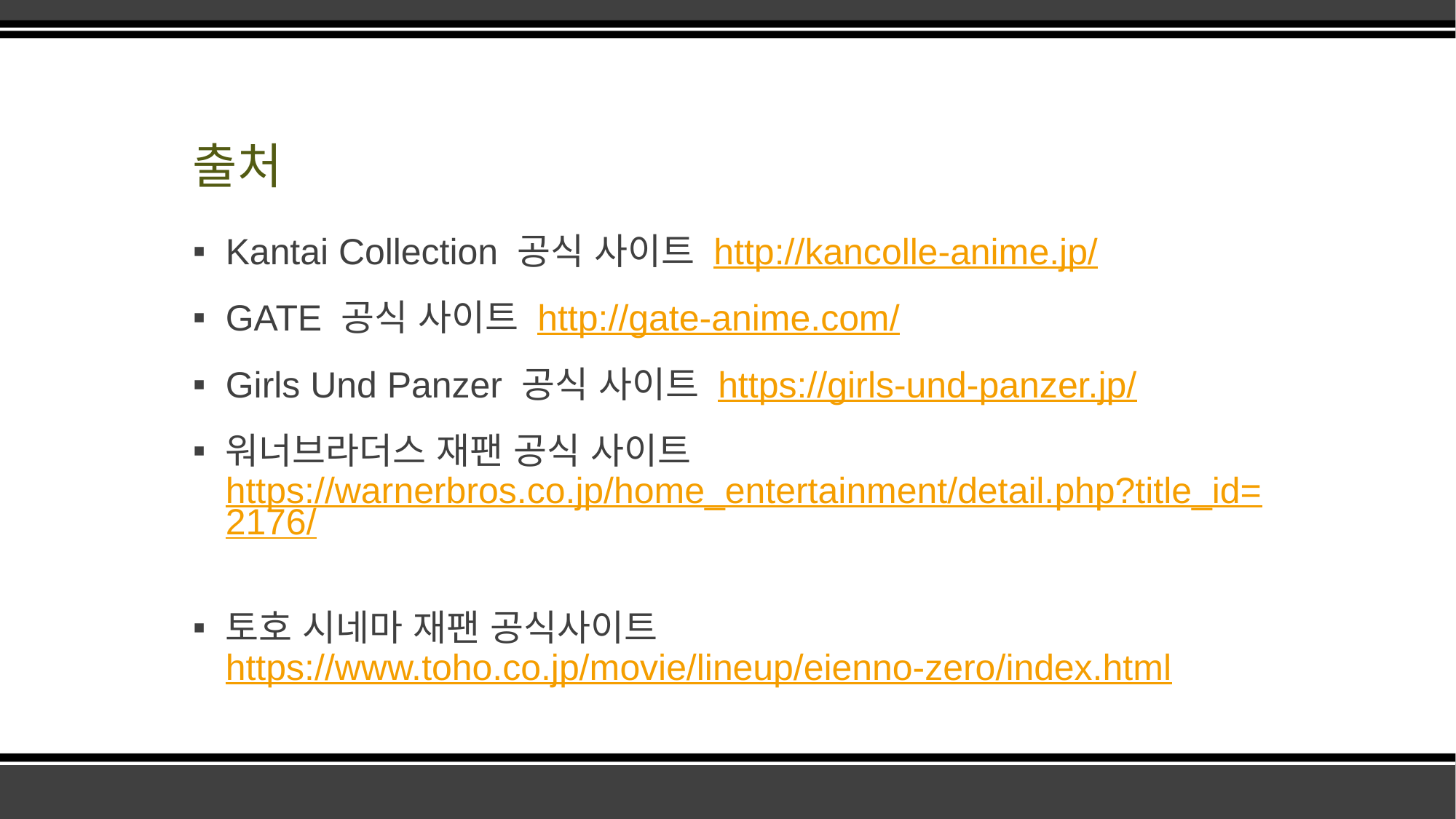

# 출처
Kantai Collection 공식 사이트 http://kancolle-anime.jp/
GATE 공식 사이트 http://gate-anime.com/
Girls Und Panzer 공식 사이트 https://girls-und-panzer.jp/
워너브라더스 재팬 공식 사이트 https://warnerbros.co.jp/home_entertainment/detail.php?title_id=2176/
토호 시네마 재팬 공식사이트 https://www.toho.co.jp/movie/lineup/eienno-zero/index.html